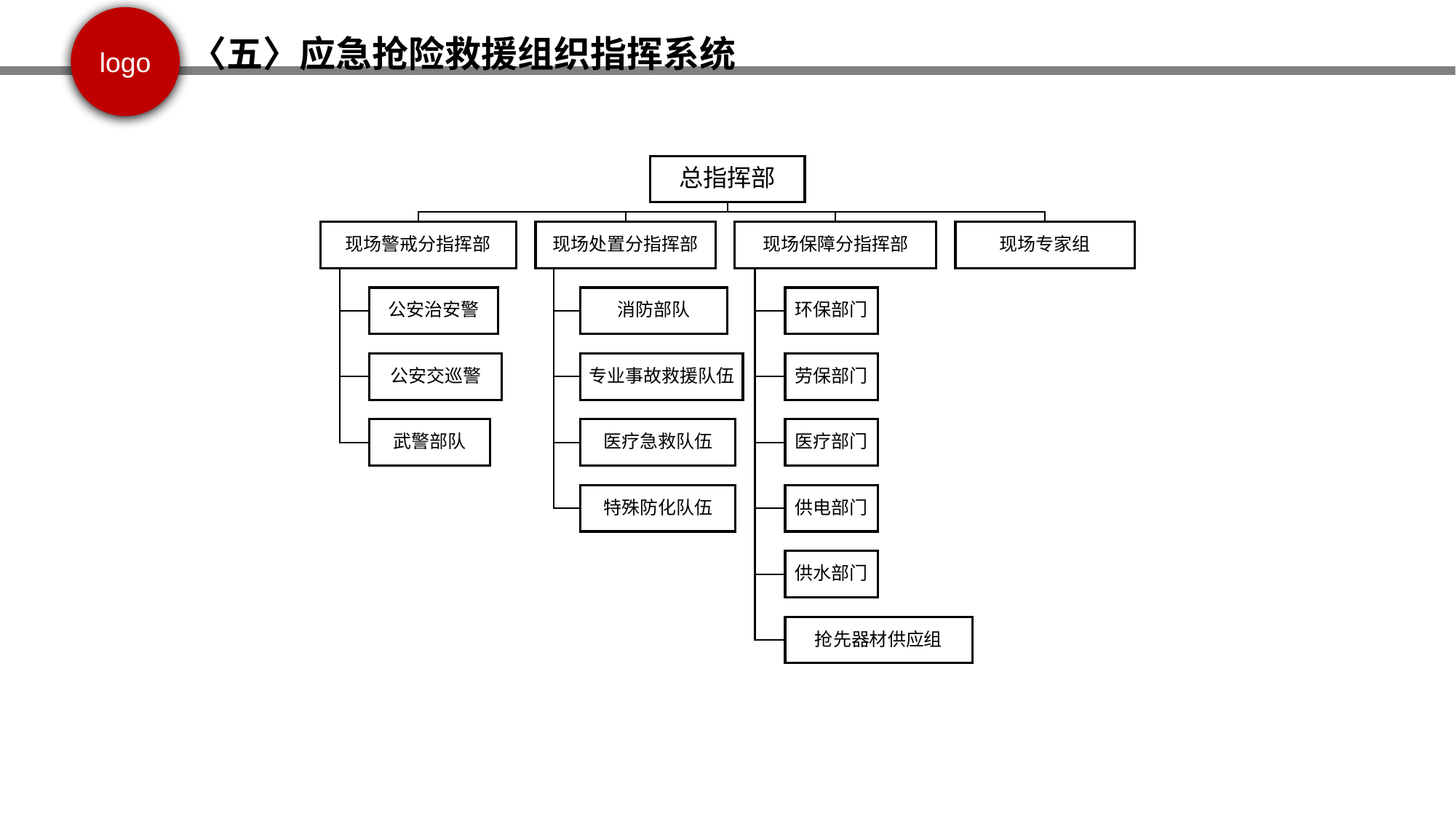

〈五〉应急抢险救援组织指挥系统
总指挥部
现场警戒分指挥部
公安治安警
公安交巡警
武警部队
现场处置分指挥部
消防部队
专业事故救援队伍
医疗急救队伍
特殊防化队伍
现场保障分指挥部
环保部门
劳保部门
医疗部门
供电部门
供水部门
抢先器材供应组
现场专家组